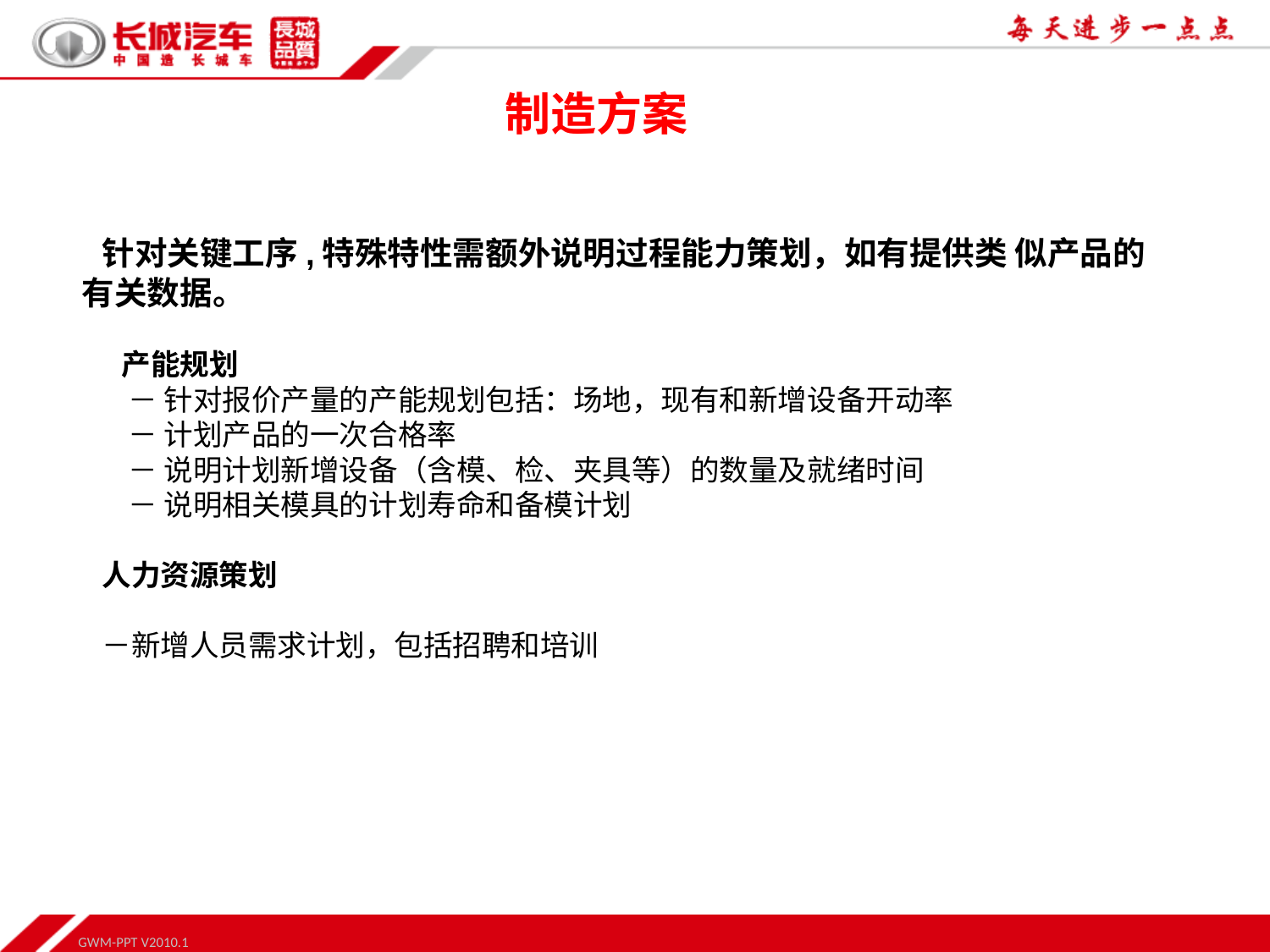

制造方案
  针对关键工序,特殊特性需额外说明过程能力策划，如有提供类 似产品的有关数据。

     产能规划
      － 针对报价产量的产能规划包括：场地，现有和新增设备开动率
      － 计划产品的一次合格率
      － 说明计划新增设备（含模、检、夹具等）的数量及就绪时间
      － 说明相关模具的计划寿命和备模计划

  人力资源策划

  －新增人员需求计划，包括招聘和培训